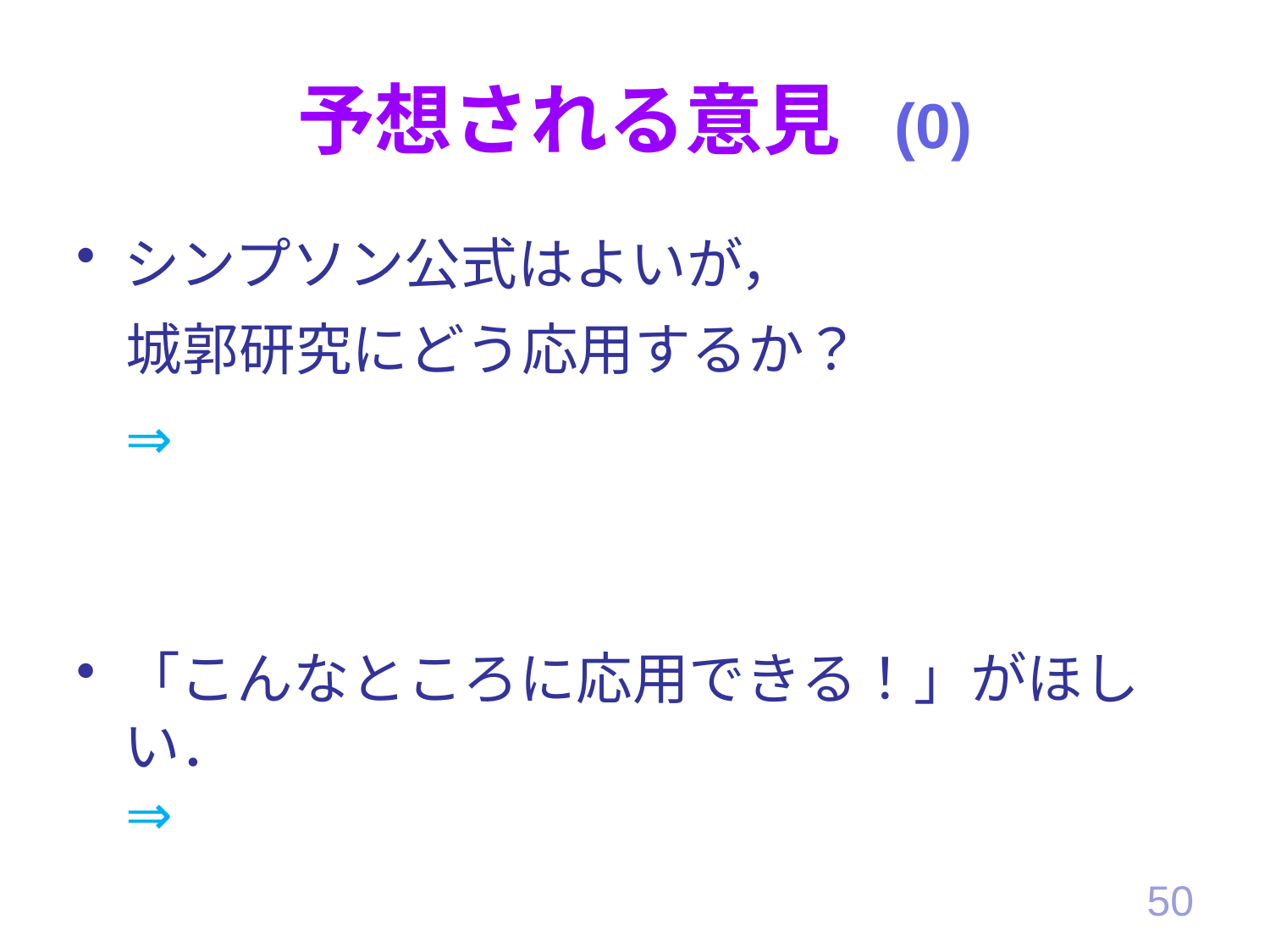

# 予想される意見  (0)
シンプソン公式はよいが，
城郭研究にどう応用するか？
⇒

「こんなところに応用できる！」がほしい．
⇒

50